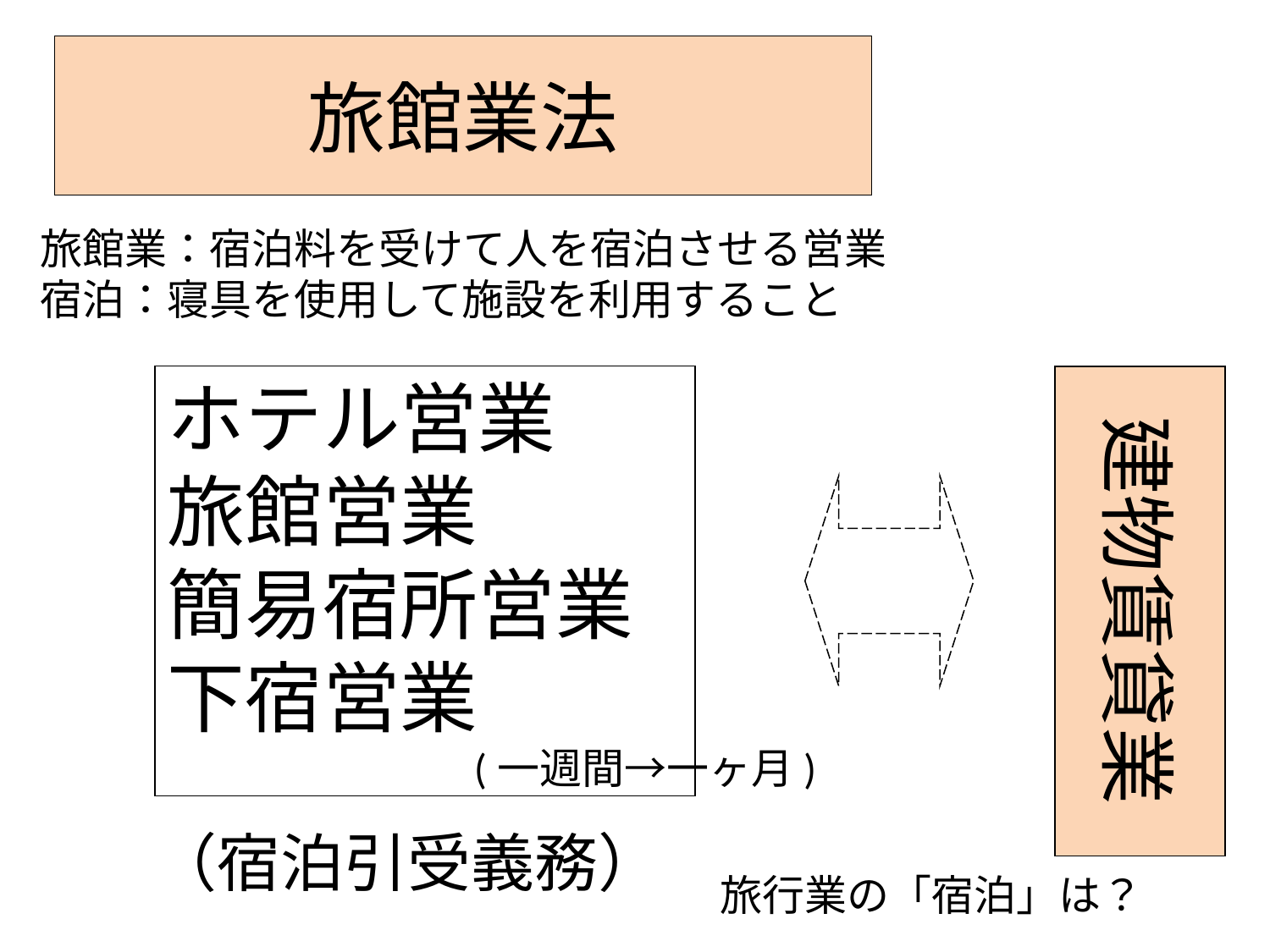

# 旅館業法
旅館業：宿泊料を受けて人を宿泊させる営業
宿泊：寝具を使用して施設を利用すること
ホテル営業
旅館営業
簡易宿所営業
下宿営業
　　　　　　　(一週間→一ヶ月)
建物賃貸業

（宿泊引受義務）
旅行業の「宿泊」は？